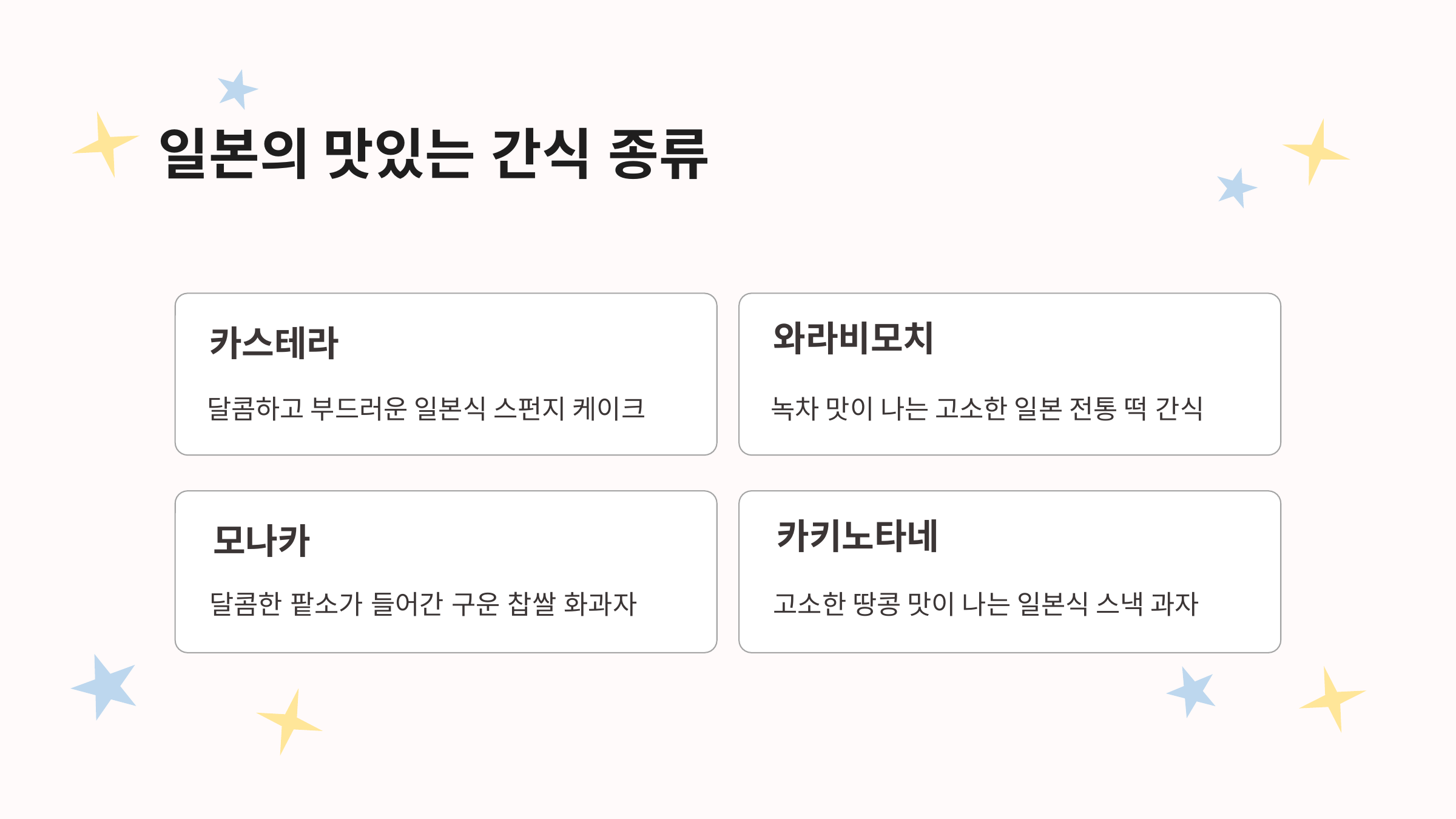

일본의 맛있는 간식 종류

와라비모치
카스테라
달콤하고 부드러운 일본식 스펀지 케이크
녹차 맛이 나는 고소한 일본 전통 떡 간식

카키노타네
모나카
달콤한 팥소가 들어간 구운 찹쌀 화과자
고소한 땅콩 맛이 나는 일본식 스낵 과자